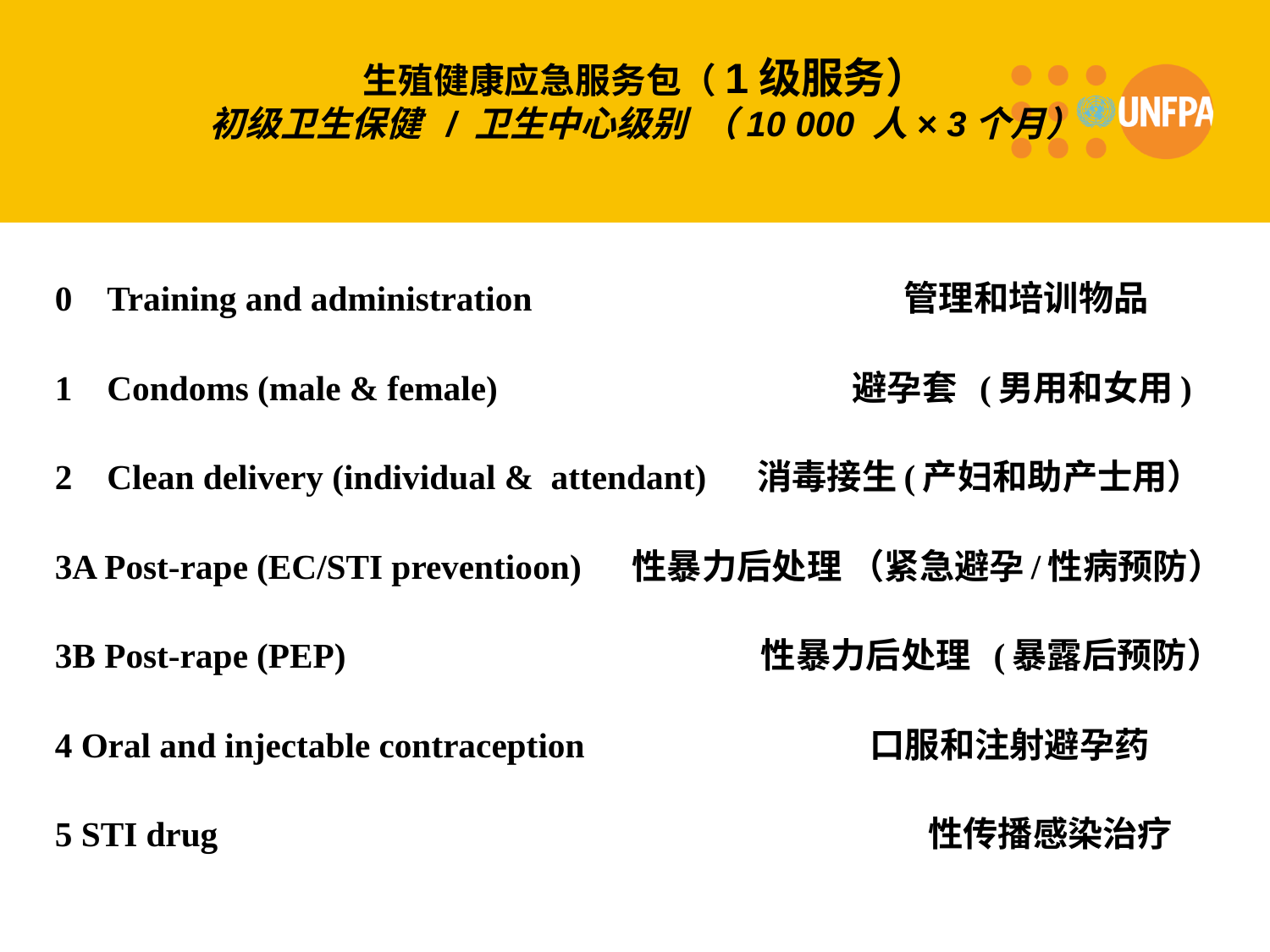

# 生殖健康应急服务包（1级服务） 初级卫生保健  / 卫生中心级别  （10 000 人× 3个月）
0    Training and administration                                          管理和培训物品

1    Condoms (male & female)                                        避孕套  (男用和女用)

2    Clean delivery (individual &  attendant)     消毒接生(产妇和助产士用）

3A Post-rape (EC/STI preventioon)     性暴力后处理 （紧急避孕/性病预防）

3B Post-rape (PEP)                                               性暴力后处理  (暴露后预防）

4 Oral and injectable contraception                                口服和注射避孕药

5 STI drug                                                                                 性传播感染治疗